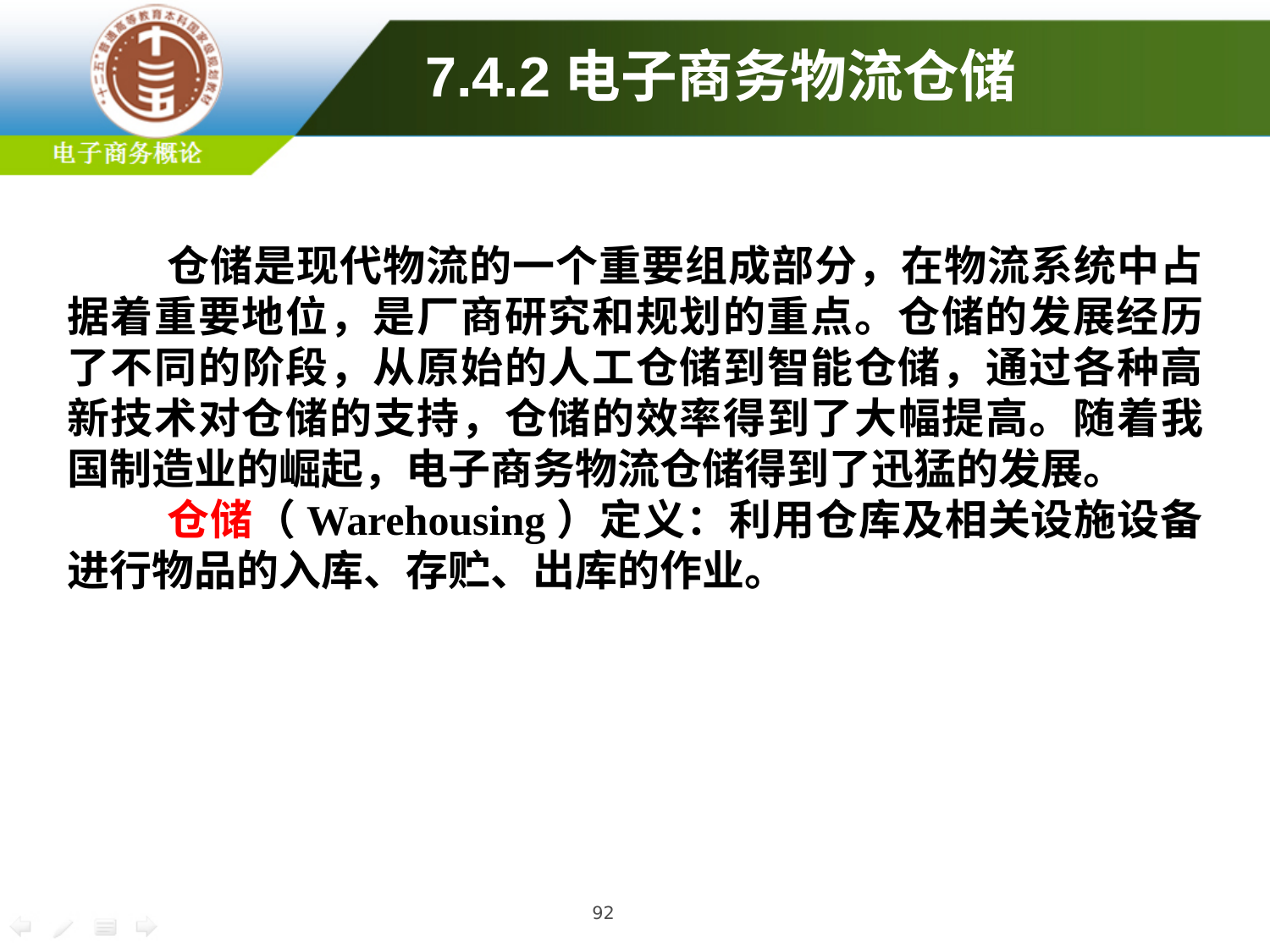

# 7.4.2电子商务物流仓储
仓储是现代物流的一个重要组成部分，在物流系统中占据着重要地位，是厂商研究和规划的重点。仓储的发展经历了不同的阶段，从原始的人工仓储到智能仓储，通过各种高新技术对仓储的支持，仓储的效率得到了大幅提高。随着我国制造业的崛起，电子商务物流仓储得到了迅猛的发展。
仓储（Warehousing）定义：利用仓库及相关设施设备进行物品的入库、存贮、出库的作业。

92